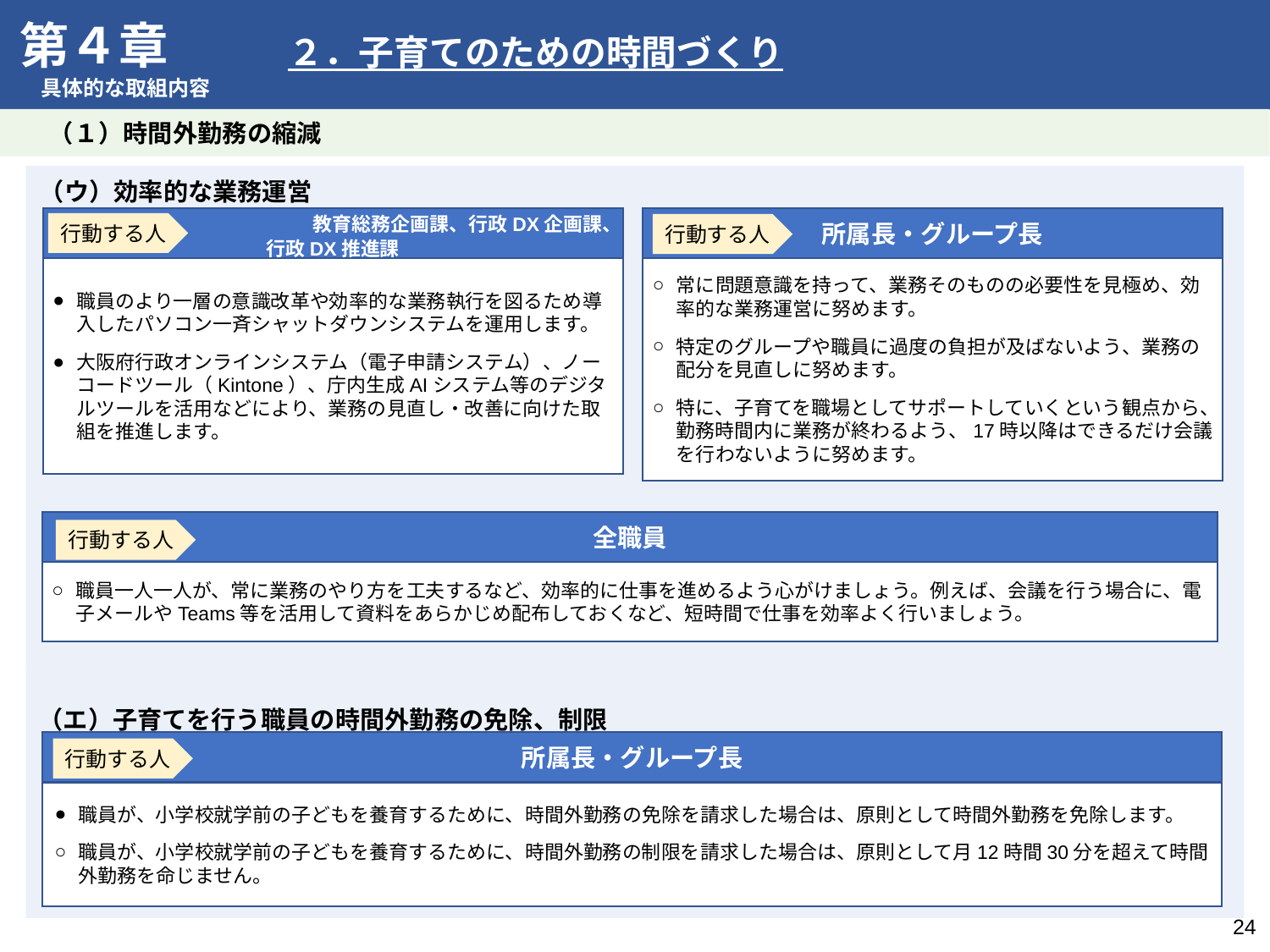

第４章
具体的な取組内容
　２．子育てのための時間づくり
　　（１）時間外勤務の縮減

（ウ）効率的な業務運営
　　　　　　　　　　　教育総務企画課、行政DX企画課、行政DX推進課
職員のより一層の意識改革や効率的な業務執行を図るため導入したパソコン一斉シャットダウンシステムを運用します。

大阪府行政オンラインシステム（電子申請システム）、ノーコードツール（Kintone）、庁内生成AIシステム等のデジタルツールを活用などにより、業務の見直し・改善に向けた取組を推進します。
所属長・グループ長
常に問題意識を持って、業務そのものの必要性を見極め、効率的な業務運営に努めます。

特定のグループや職員に過度の負担が及ばないよう、業務の配分を見直しに努めます。

特に、子育てを職場としてサポートしていくという観点から、勤務時間内に業務が終わるよう、17時以降はできるだけ会議を行わないように努めます。
行動する人
行動する人
全職員
行動する人
職員一人一人が、常に業務のやり方を工夫するなど、効率的に仕事を進めるよう心がけましょう。例えば、会議を行う場合に、電子メールやTeams等を活用して資料をあらかじめ配布しておくなど、短時間で仕事を効率よく行いましょう。

（エ）子育てを行う職員の時間外勤務の免除、制限
所属長・グループ長
職員が、小学校就学前の子どもを養育するために、時間外勤務の免除を請求した場合は、原則として時間外勤務を免除します。

職員が、小学校就学前の子どもを養育するために、時間外勤務の制限を請求した場合は、原則として月12時間30分を超えて時間外勤務を命じません。
行動する人
24